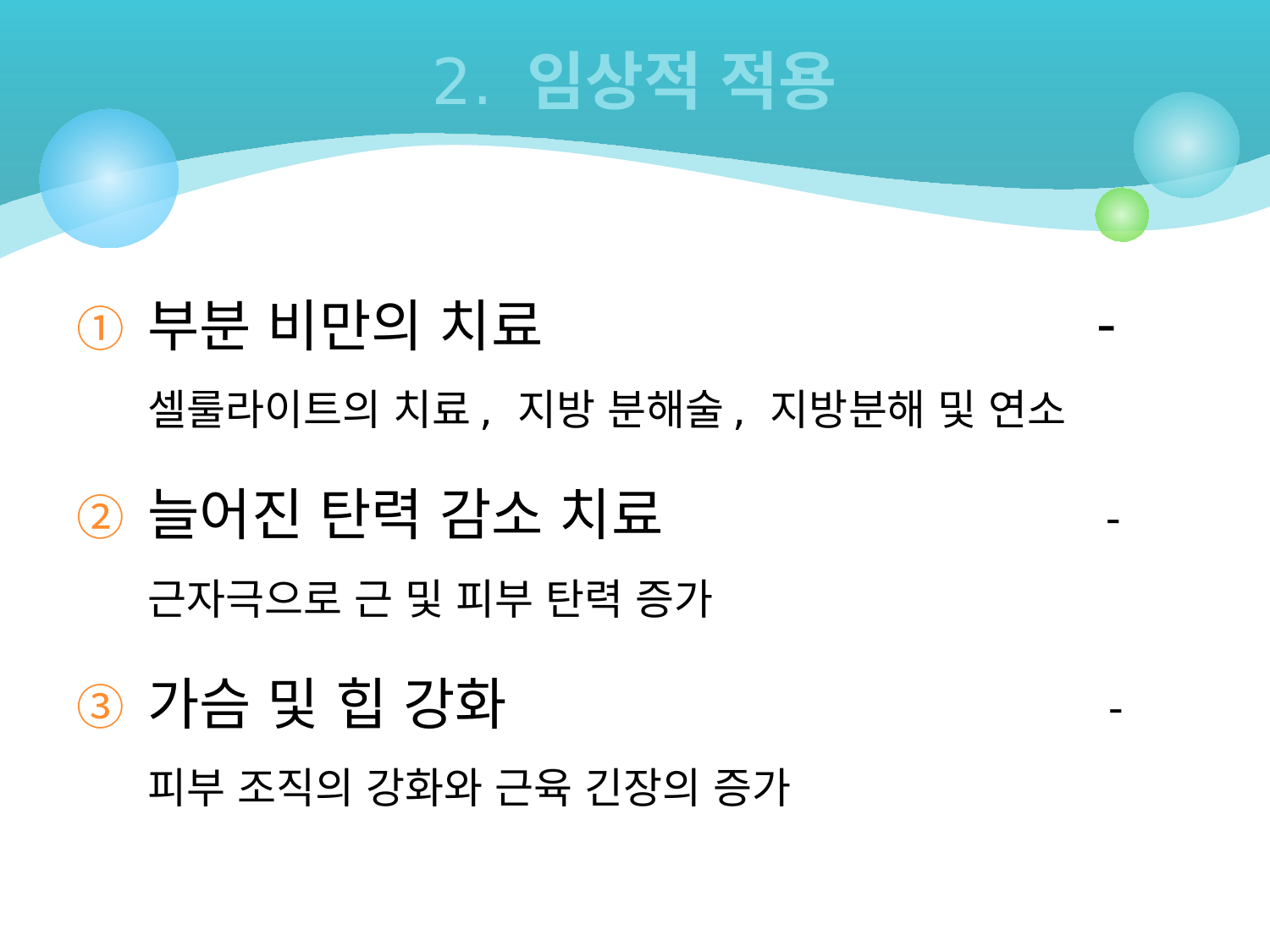

# 2. 임상적 적용
부분 비만의 치료                                  -셀룰라이트의 치료, 지방 분해술, 지방분해 및 연소
늘어진 탄력 감소 치료                           -근자극으로 근 및 피부 탄력 증가
가슴 및 힙 강화                                     -피부 조직의 강화와 근육 긴장의 증가